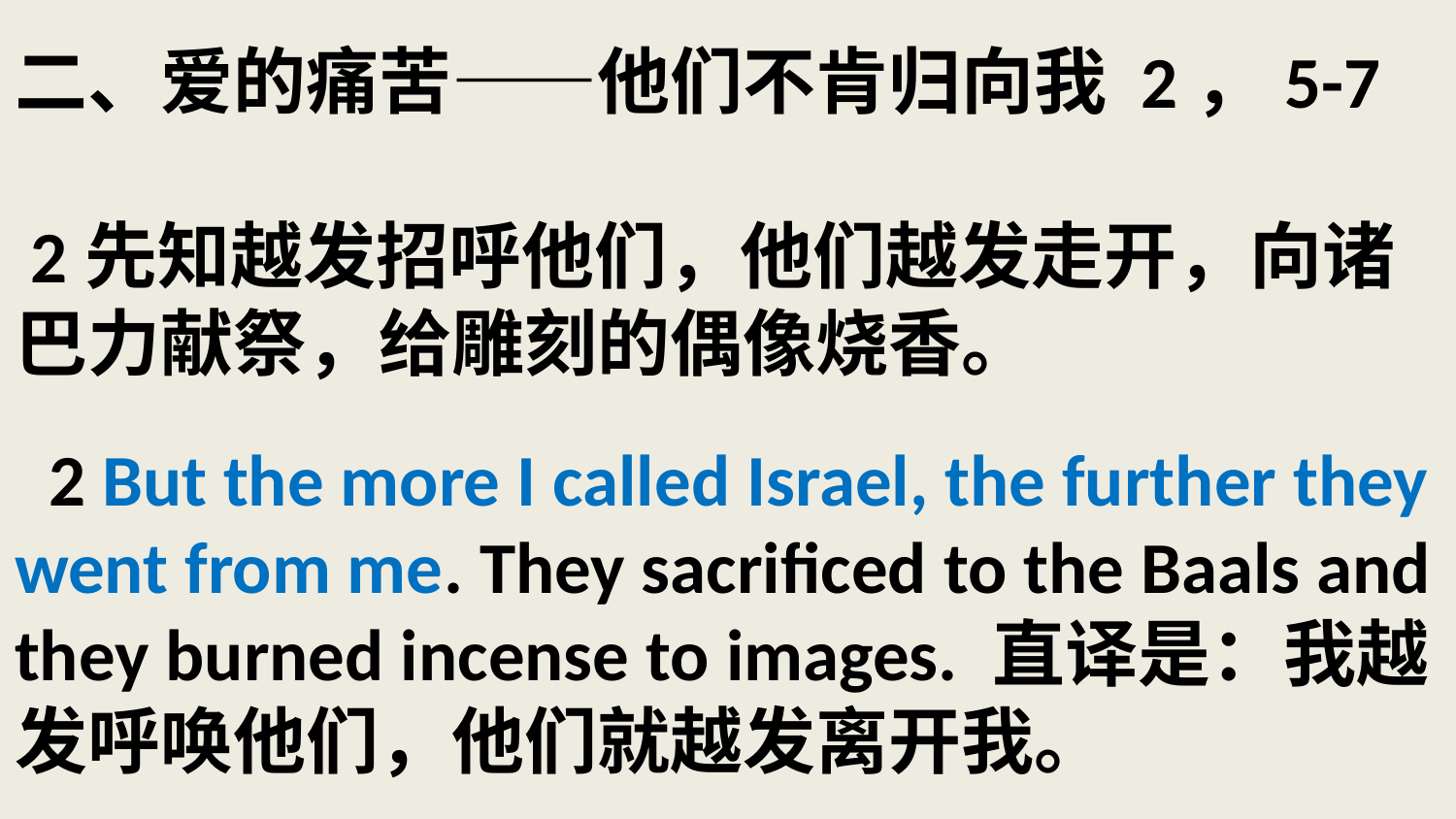

# 二、爱的痛苦——他们不肯归向我 2，5-7 2先知越发招呼他们，他们越发走开，向诸巴力献祭，给雕刻的偶像烧香。 2 But the more I called Israel, the further they went from me. They sacrificed to the Baals and they burned incense to images. 直译是：我越发呼唤他们，他们就越发离开我。